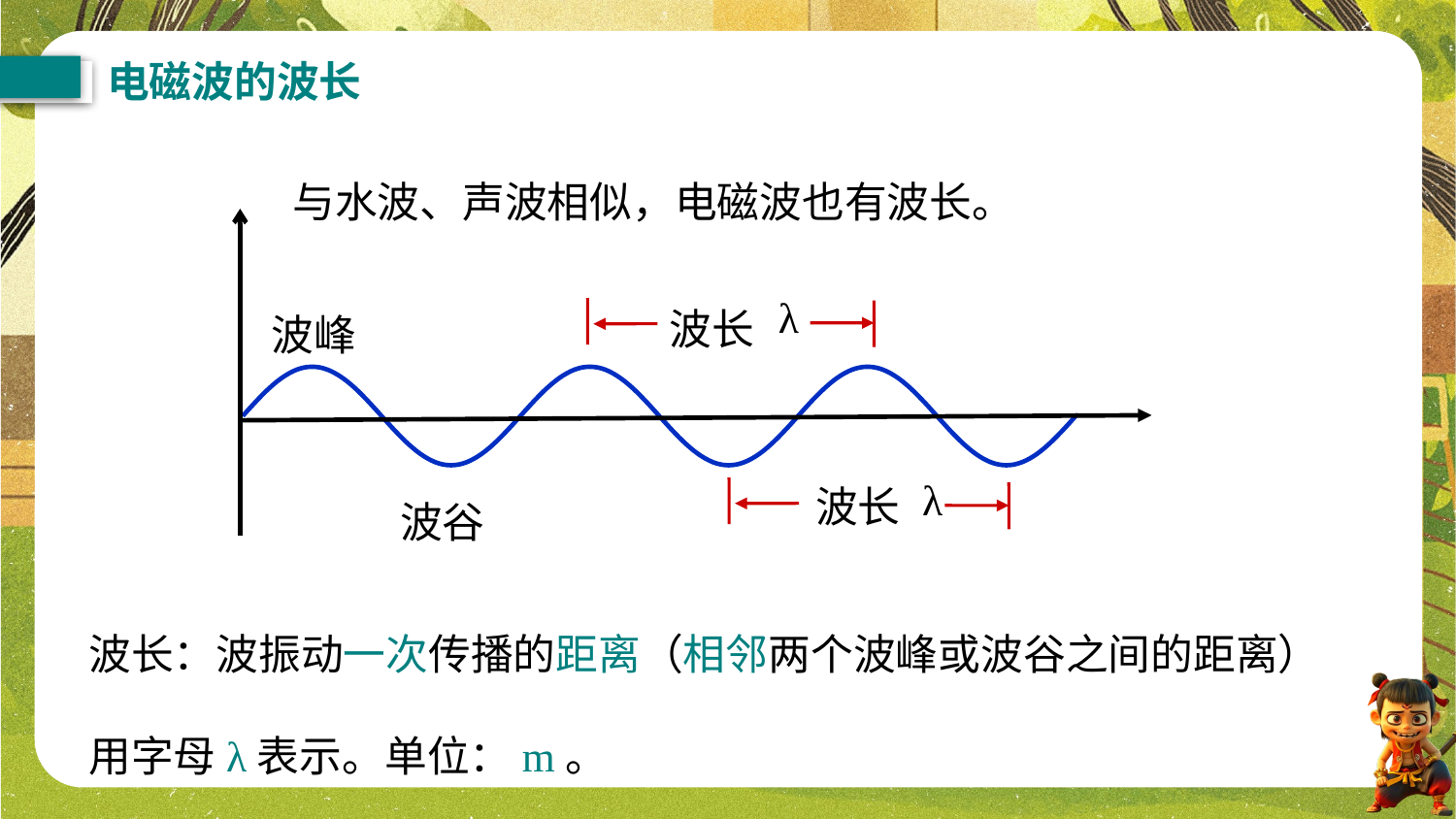

电磁波的波长

与水波、声波相似，电磁波也有波长。
波长

波峰

波长

波谷
λ
λ
波长：波振动一次传播的距离（相邻两个波峰或波谷之间的距离）用字母λ表示。单位：m。